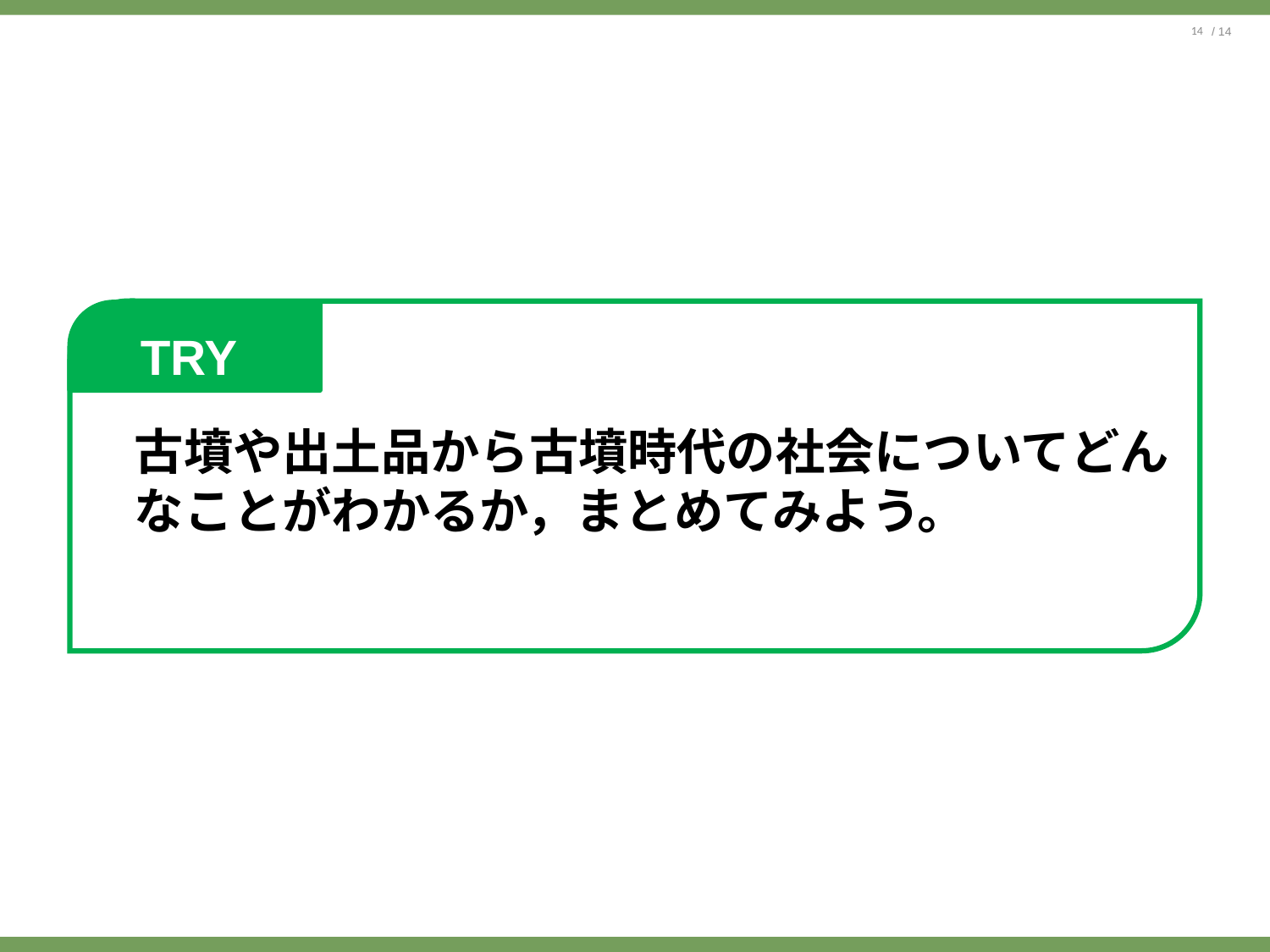

古墳や出土品から古墳時代の社会についてどんなことがわかるか，まとめてみよう。
TRY